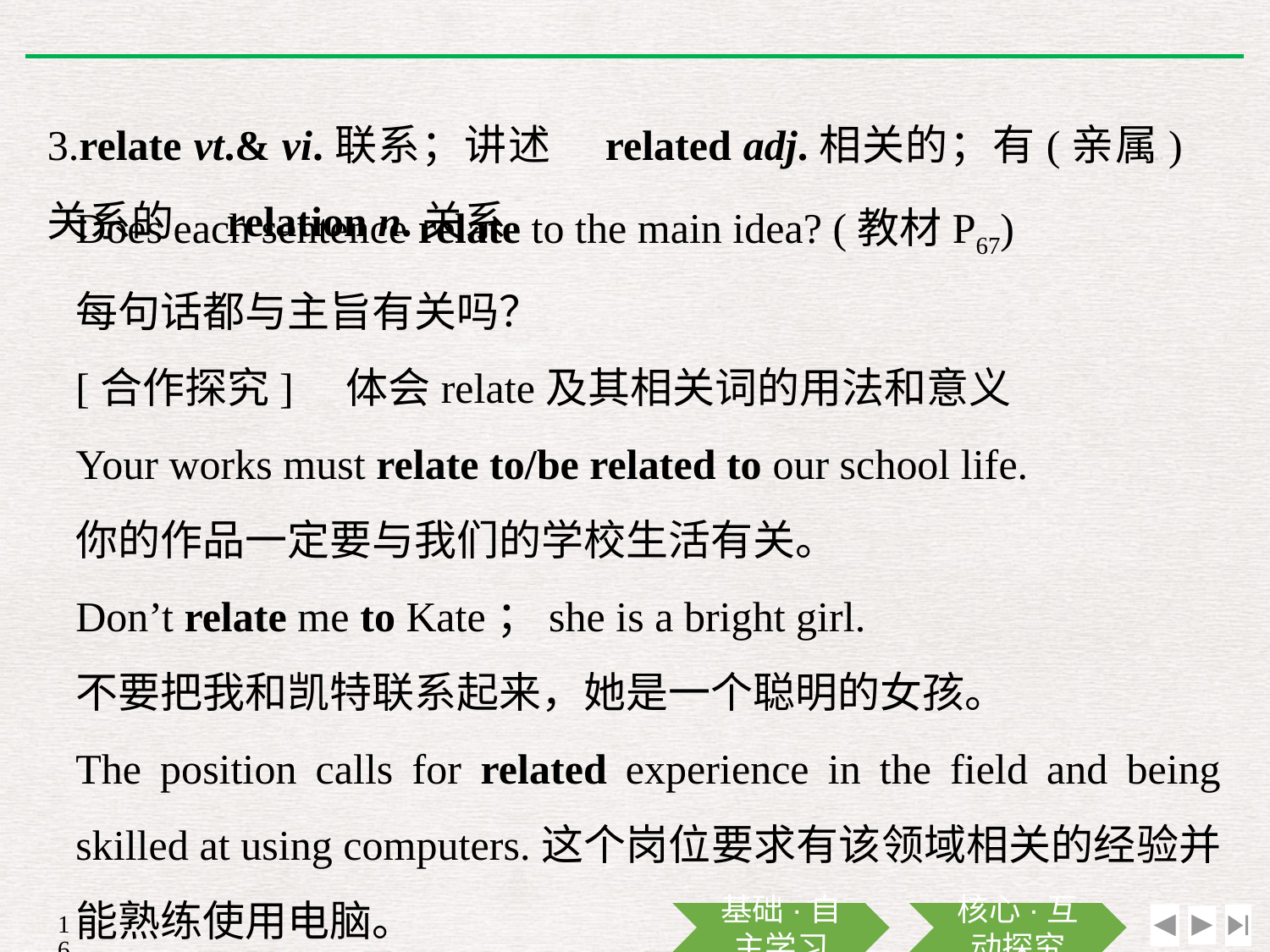

3.relate vt.& vi.联系；讲述　related adj.相关的；有(亲属)关系的　relation n.关系
Does each sentence relate to the main idea? (教材P67)
每句话都与主旨有关吗？
[合作探究]　体会relate及其相关词的用法和意义
Your works must relate to/be related to our school life.
你的作品一定要与我们的学校生活有关。
Don’t relate me to Kate；she is a bright girl.
不要把我和凯特联系起来，她是一个聪明的女孩。
The position calls for related experience in the field and being skilled at using computers.这个岗位要求有该领域相关的经验并能熟练使用电脑。